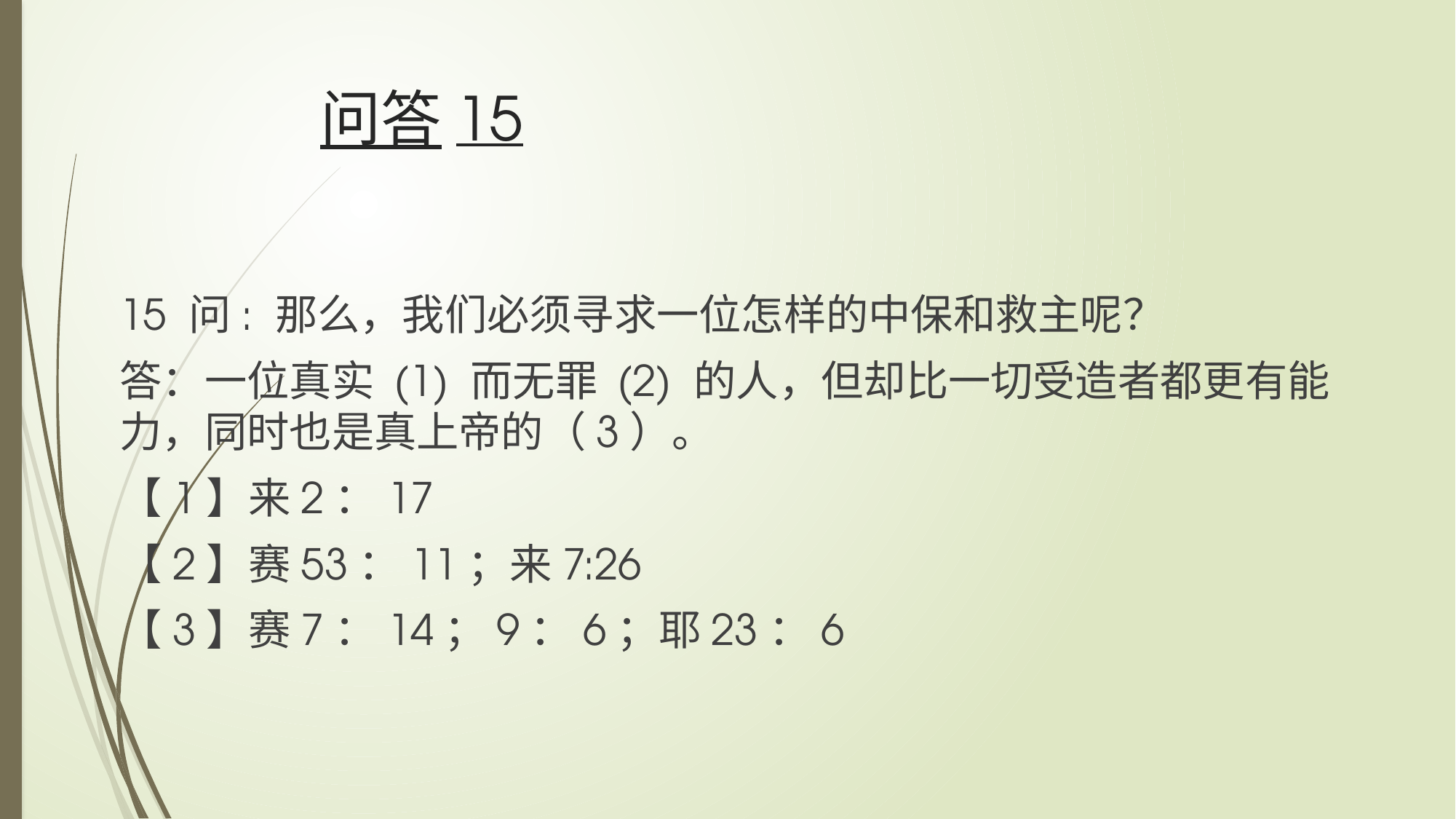

# 问答15
15 问: 那么，我们必须寻求一位怎样的中保和救主呢？
答：一位真实 (1) 而无罪 (2) 的人，但却比一切受造者都更有能力，同时也是真上帝的（3）。
【1】来2：17
【2】赛53：11；来7:26
【3】赛7：14；9：6；耶23：6